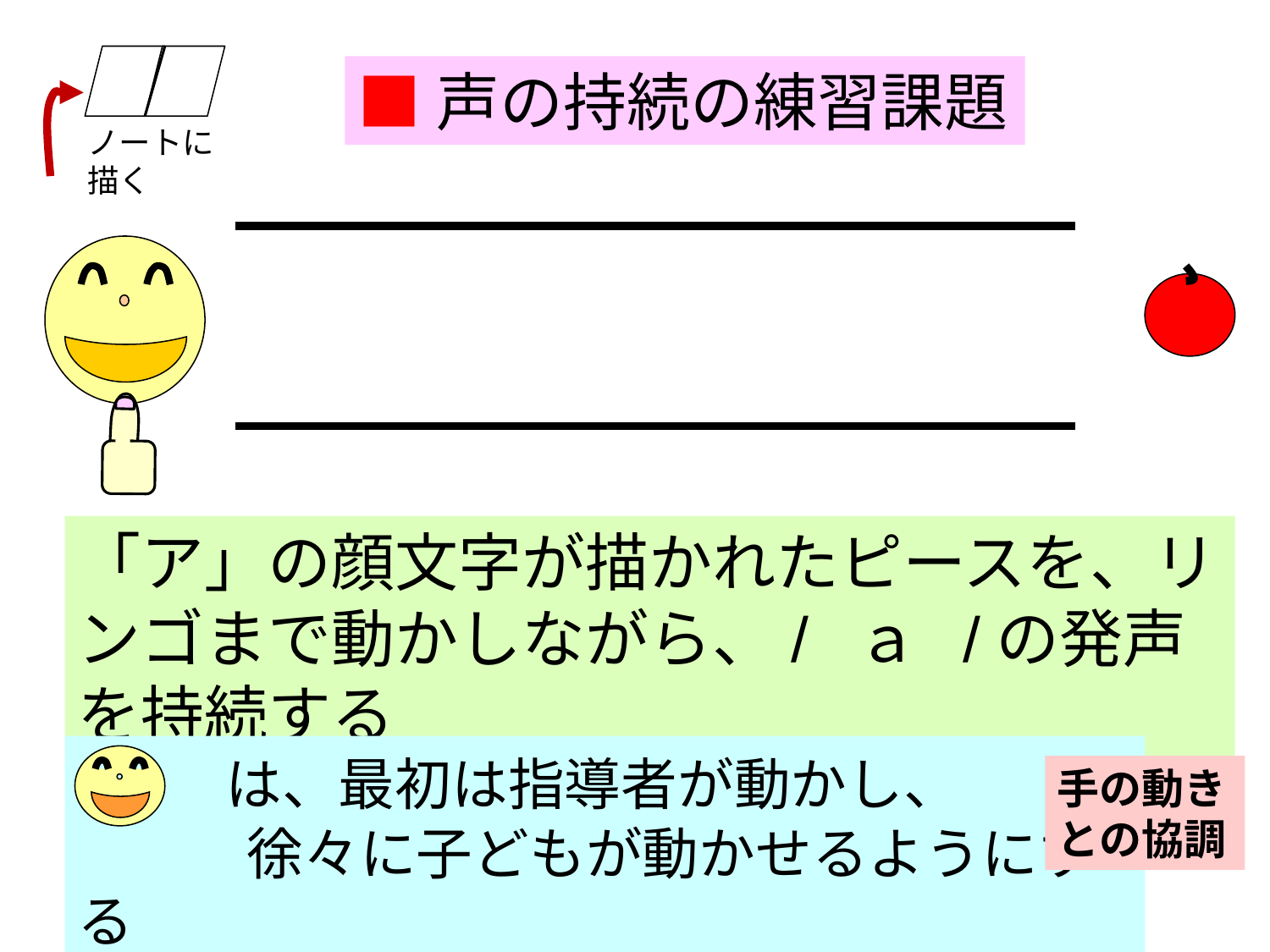

ノートに描く
■声の持続の練習課題

「ア」の顔文字が描かれたピースを、リンゴまで動かしながら、/　ａ　/の発声を持続する
　　　は、最初は指導者が動かし、
　　　徐々に子どもが動かせるようにする

手の動きとの協調